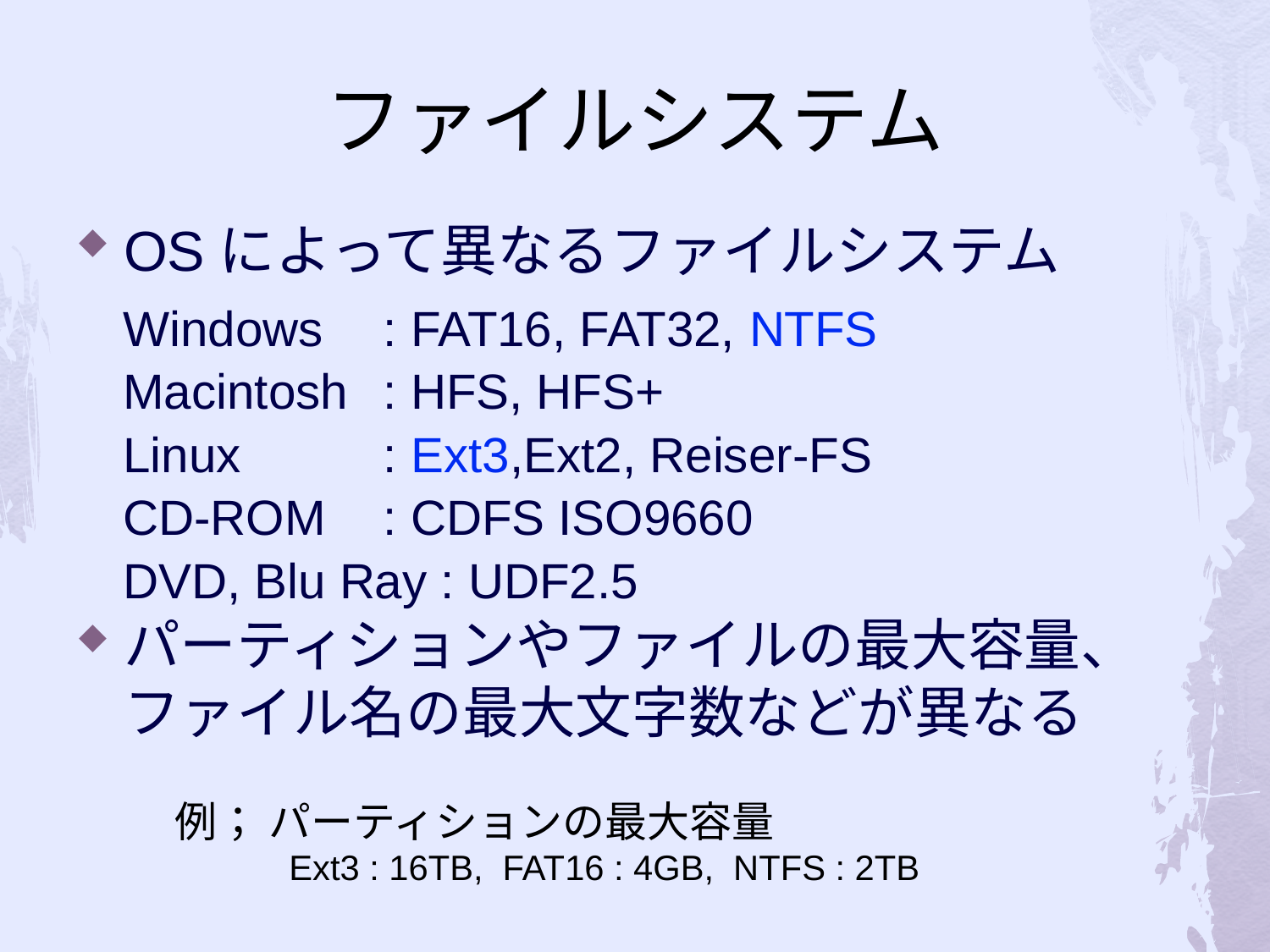

# ファイルシステム
OSによって異なるファイルシステム

パーティションやファイルの最大容量、ファイル名の最大文字数などが異なる

   Windows  	: FAT16, FAT32, NTFS
   Macintosh	: HFS, HFS+
   Linux        	: Ext3,Ext2, Reiser-FS
   CD-ROM  	: CDFS ISO9660
   DVD, Blu Ray : UDF2.5
例； パーティションの最大容量
　　　Ext3 : 16TB,  FAT16 : 4GB,  NTFS : 2TB